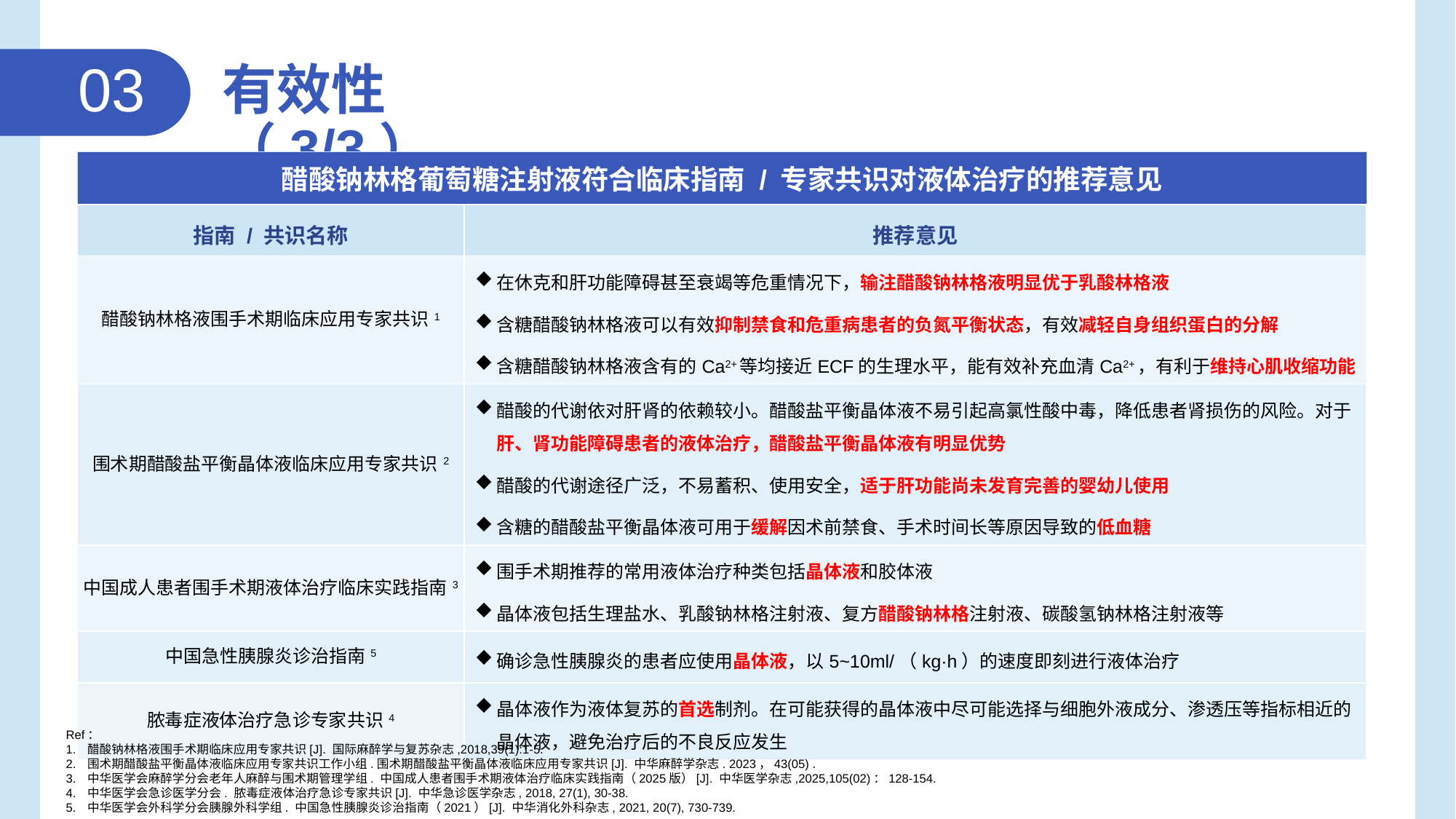

03
有效性（3/3）
| 醋酸钠林格葡萄糖注射液符合临床指南 / 专家共识对液体治疗的推荐意见 |
| --- |
| 指南 / 共识名称 | 推荐意见 |
| --- | --- |
| 醋酸钠林格液围手术期临床应用专家共识1 | 在休克和肝功能障碍甚至衰竭等危重情况下，输注醋酸钠林格液明显优于乳酸林格液 含糖醋酸钠林格液可以有效抑制禁食和危重病患者的负氮平衡状态，有效减轻自身组织蛋白的分解 含糖醋酸钠林格液含有的Ca2+等均接近ECF的生理水平，能有效补充血清Ca2+，有利于维持心肌收缩功能 |
| 围术期醋酸盐平衡晶体液临床应用专家共识2 | 醋酸的代谢依对肝肾的依赖较小。醋酸盐平衡晶体液不易引起高氯性酸中毒，降低患者肾损伤的风险。对于肝、肾功能障碍患者的液体治疗，醋酸盐平衡晶体液有明显优势 醋酸的代谢途径广泛，不易蓄积、使用安全，适于肝功能尚未发育完善的婴幼儿使用 含糖的醋酸盐平衡晶体液可用于缓解因术前禁食、手术时间长等原因导致的低血糖 |
| 中国成人患者围手术期液体治疗临床实践指南3 | 围手术期推荐的常用液体治疗种类包括晶体液和胶体液 晶体液包括生理盐水、乳酸钠林格注射液、复方醋酸钠林格注射液、碳酸氢钠林格注射液等 |
| 中国急性胰腺炎诊治指南5 | 确诊急性胰腺炎的患者应使用晶体液，以5~10ml/（kg·h）的速度即刻进行液体治疗 |
| 脓毒症液体治疗急诊专家共识4 | 晶体液作为液体复苏的首选制剂。在可能获得的晶体液中尽可能选择与细胞外液成分、渗透压等指标相近的晶体液，避免治疗后的不良反应发生 |
Ref：
醋酸钠林格液围手术期临床应用专家共识[J]. 国际麻醉学与复苏杂志,2018,39(1):1-5.
围术期醋酸盐平衡晶体液临床应用专家共识工作小组.围术期醋酸盐平衡晶体液临床应用专家共识[J]. 中华麻醉学杂志. 2023，43(05) .
中华医学会麻醉学分会老年人麻醉与围术期管理学组. 中国成人患者围手术期液体治疗临床实践指南（2025版）[J]. 中华医学杂志,2025,105(02)：128-154.
中华医学会急诊医学分会. 脓毒症液体治疗急诊专家共识[J]. 中华急诊医学杂志, 2018, 27(1), 30-38.
中华医学会外科学分会胰腺外科学组. 中国急性胰腺炎诊治指南（2021）[J]. 中华消化外科杂志, 2021, 20(7), 730-739.